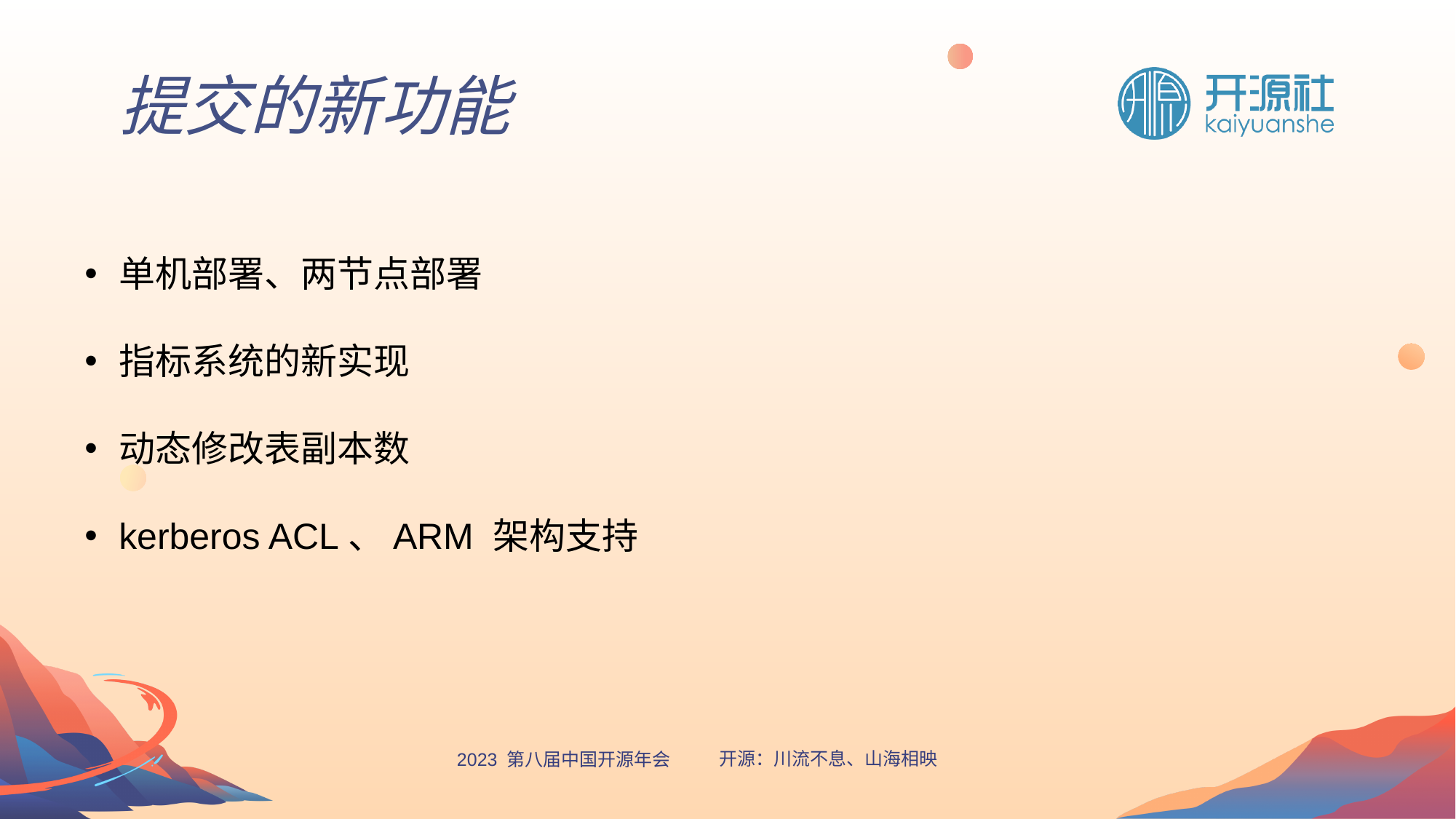

提交的新功能
单机部署、两节点部署
指标系统的新实现
动态修改表副本数
kerberos ACL、ARM 架构支持